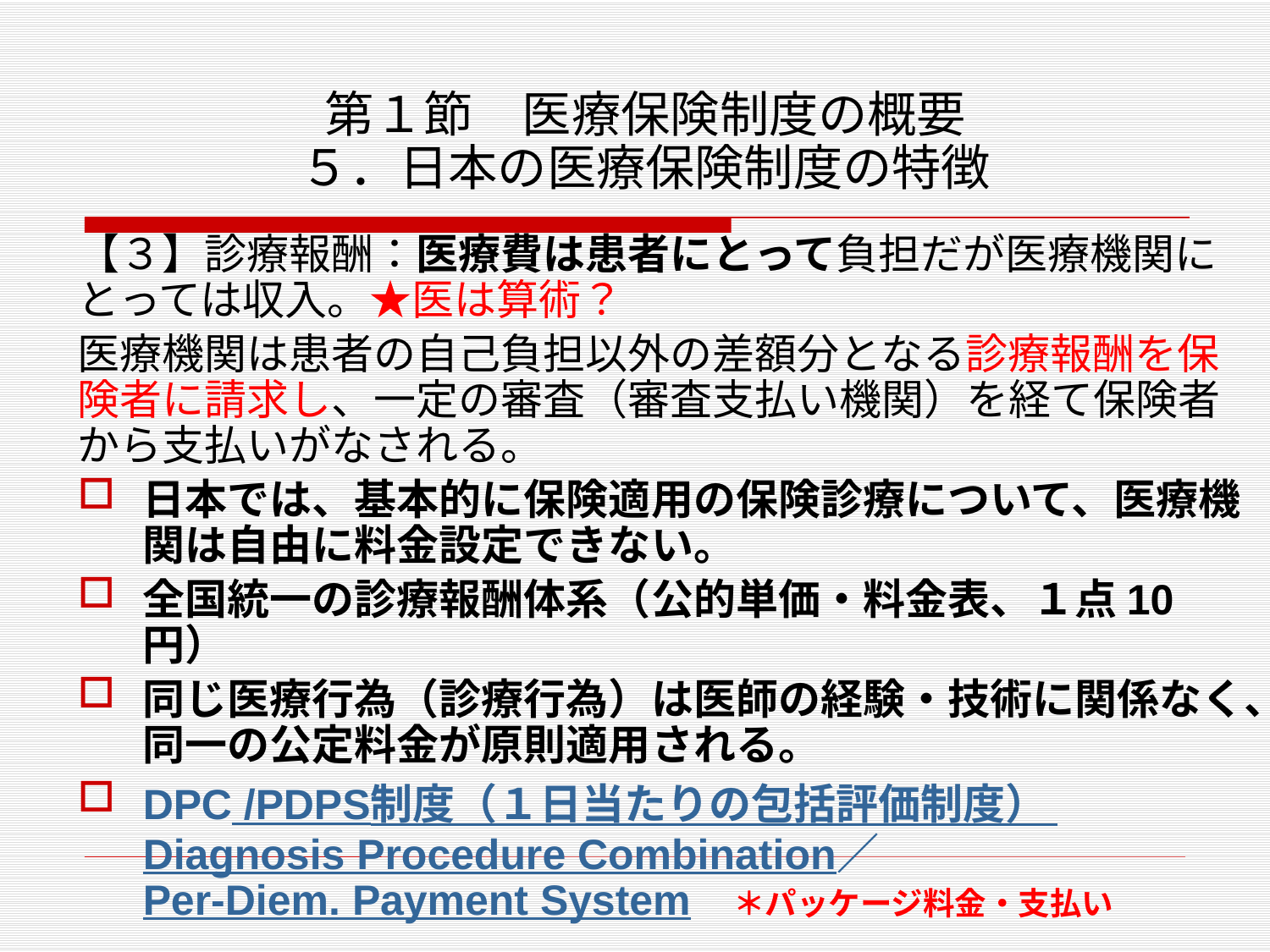

# 第１節　医療保険制度の概要 ５．日本の医療保険制度の特徴
【３】診療報酬：医療費は患者にとって負担だが医療機関にとっては収入。★医は算術？
医療機関は患者の自己負担以外の差額分となる診療報酬を保険者に請求し、一定の審査（審査支払い機関）を経て保険者から支払いがなされる。
日本では、基本的に保険適用の保険診療について、医療機関は自由に料金設定できない。
全国統一の診療報酬体系（公的単価・料金表、１点10円）
同じ医療行為（診療行為）は医師の経験・技術に関係なく、同一の公定料金が原則適用される。
DPC /PDPS制度（１日当たりの包括評価制度） Diagnosis Procedure Combination／Per-Diem. Payment System　＊パッケージ料金・支払い